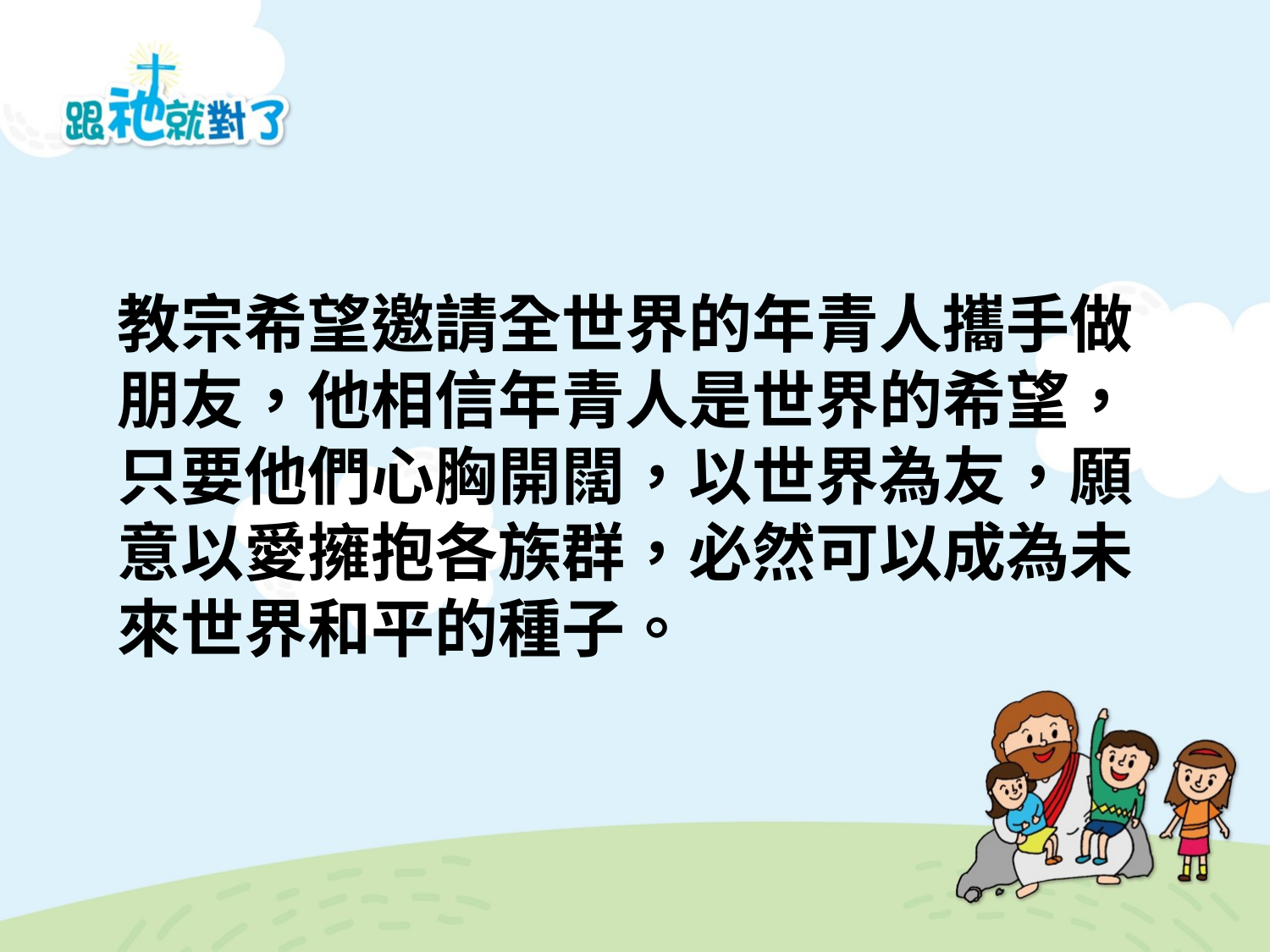

教宗希望邀請全世界的年青人攜手做朋友，他相信年青人是世界的希望，只要他們心胸開闊，以世界為友，願意以愛擁抱各族群，必然可以成為未來世界和平的種子。